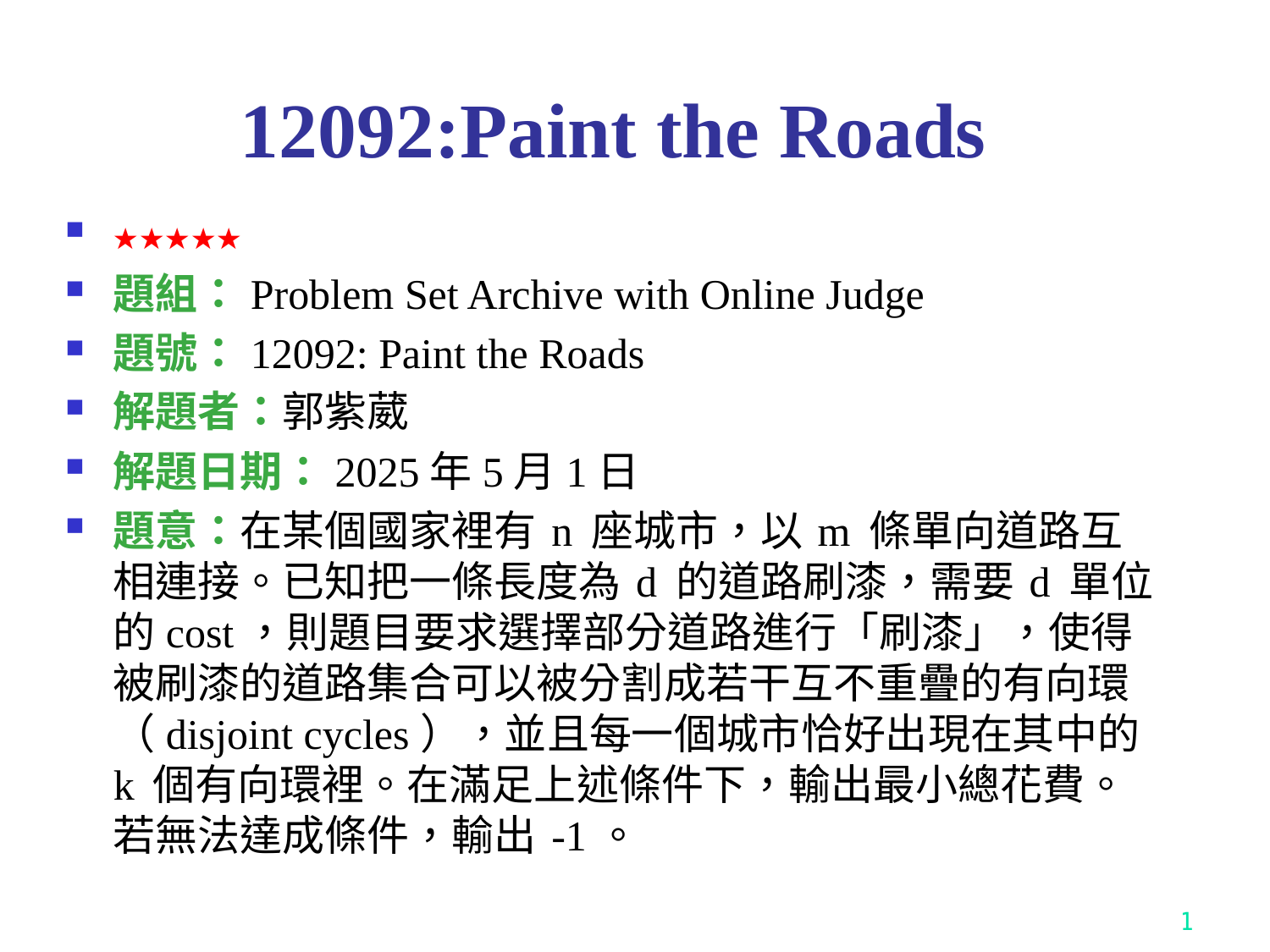

# 12092:Paint the Roads
★★★★★
題組：Problem Set Archive with Online Judge
題號：12092: Paint the Roads
解題者：郭紫葳
解題日期：2025年5月1日
題意：在某個國家裡有 n 座城市，以 m 條單向道路互相連接。已知把一條長度為 d 的道路刷漆，需要 d 單位的cost，則題目要求選擇部分道路進行「刷漆」，使得被刷漆的道路集合可以被分割成若干互不重疊的有向環（disjoint cycles），並且每一個城市恰好出現在其中的 k 個有向環裡。在滿足上述條件下，輸出最小總花費。若無法達成條件，輸出 -1。
1